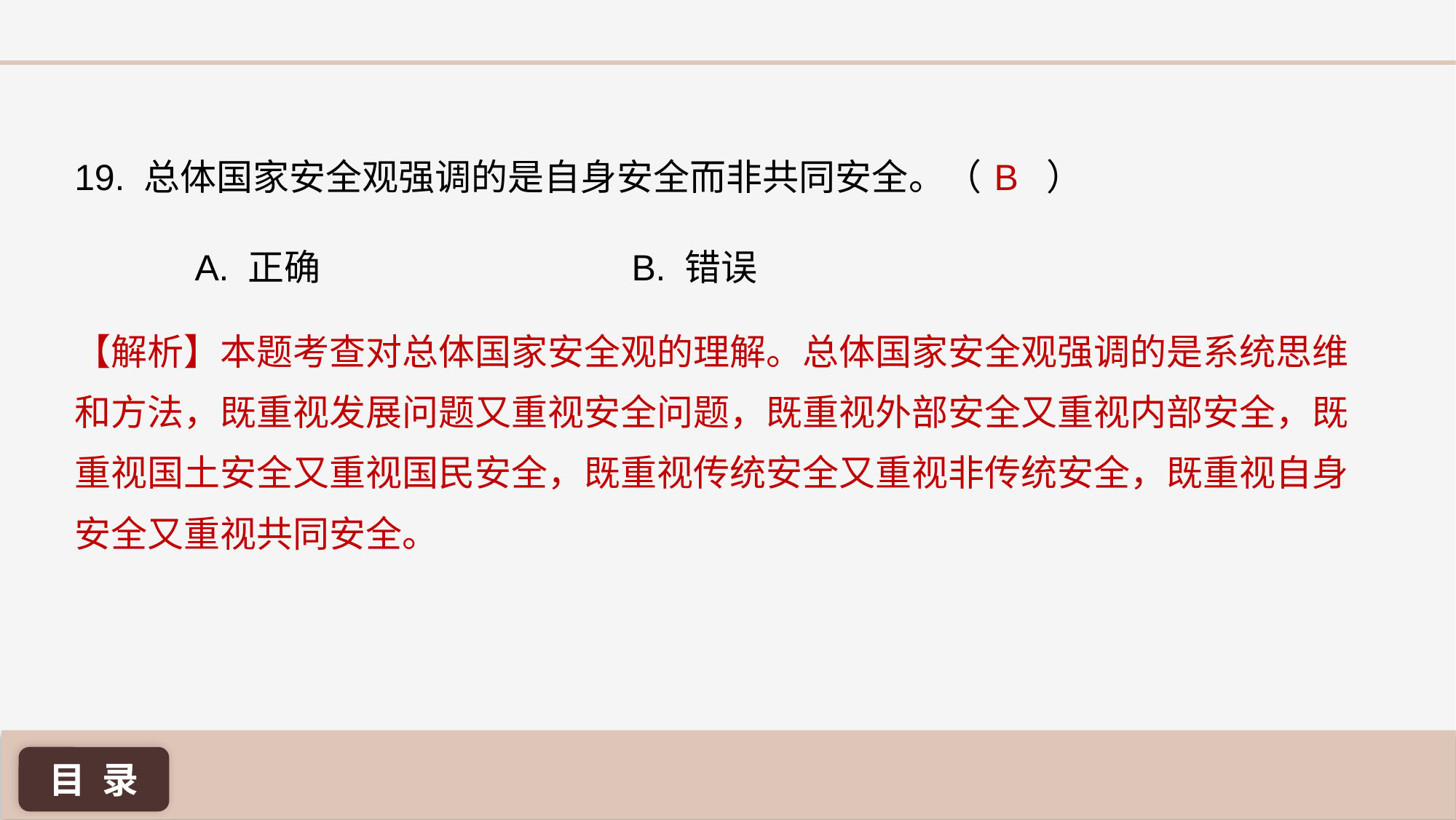

B
19. 总体国家安全观强调的是自身安全而非共同安全。（        ）
A. 正确 			B. 错误
【解析】本题考查对总体国家安全观的理解。总体国家安全观强调的是系统思维和方法，既重视发展问题又重视安全问题，既重视外部安全又重视内部安全，既重视国土安全又重视国民安全，既重视传统安全又重视非传统安全，既重视自身安全又重视共同安全。